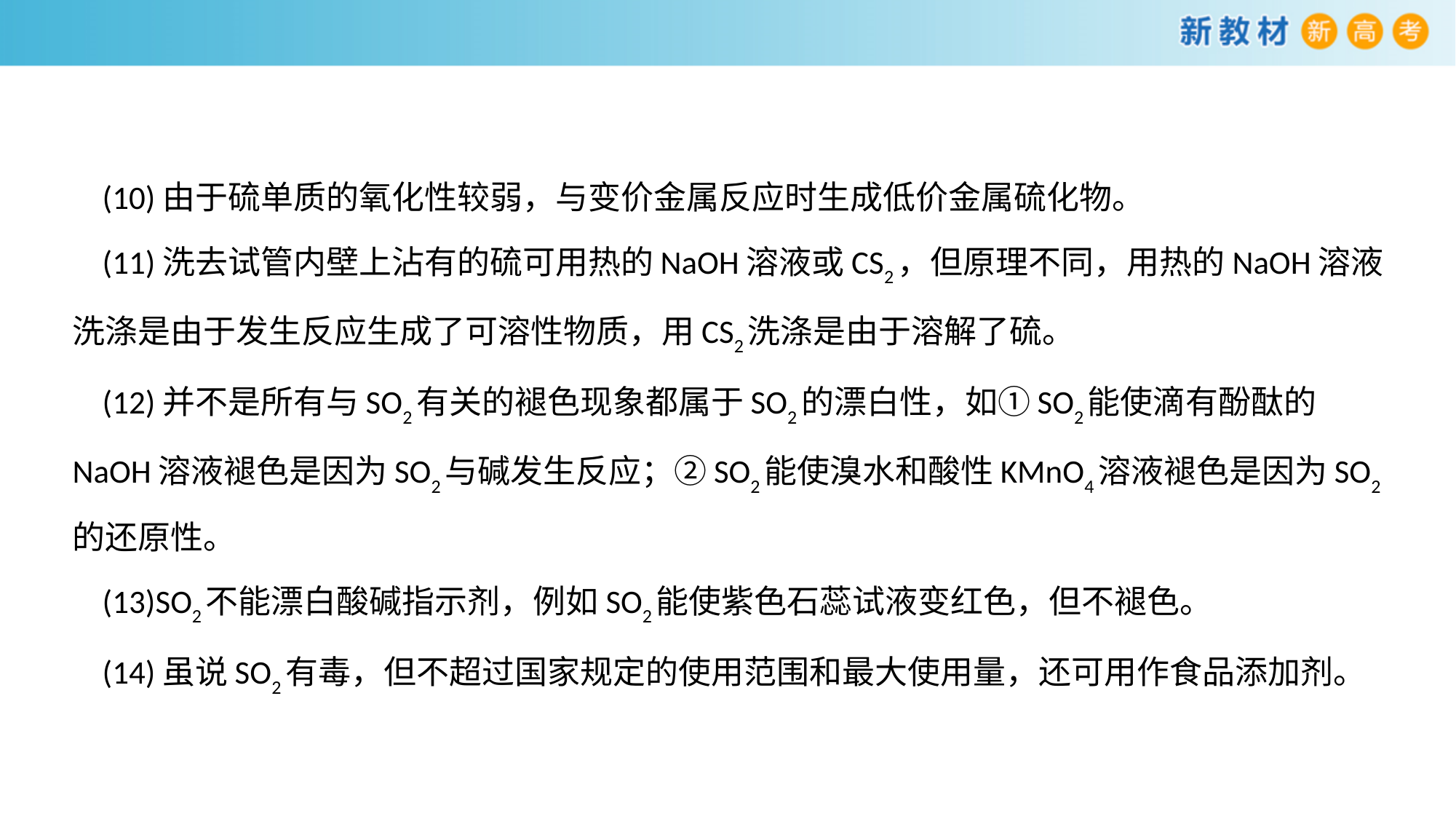

(10)由于硫单质的氧化性较弱，与变价金属反应时生成低价金属硫化物。
    (11)洗去试管内壁上沾有的硫可用热的NaOH溶液或CS2，但原理不同，用热的NaOH溶液洗涤是由于发生反应生成了可溶性物质，用CS2洗涤是由于溶解了硫。
    (12)并不是所有与SO2有关的褪色现象都属于SO2的漂白性，如①SO2能使滴有酚酞的NaOH溶液褪色是因为SO2与碱发生反应；②SO2能使溴水和酸性KMnO4溶液褪色是因为SO2的还原性。
    (13)SO2不能漂白酸碱指示剂，例如SO2能使紫色石蕊试液变红色，但不褪色。
    (14)虽说SO2有毒，但不超过国家规定的使用范围和最大使用量，还可用作食品添加剂。